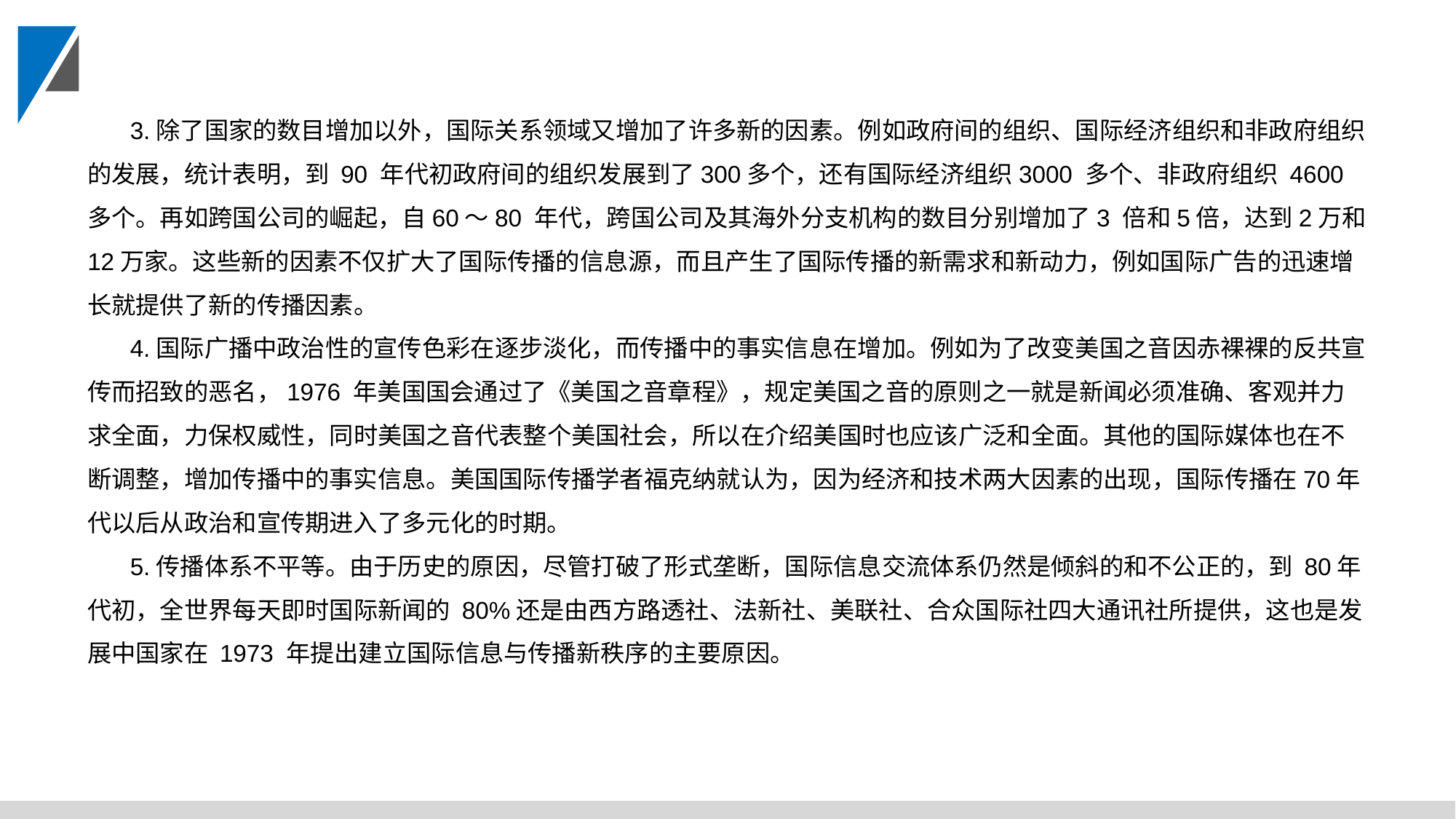

3.除了国家的数目增加以外，国际关系领域又增加了许多新的因素。例如政府间的组织、国际经济组织和非政府组织的发展，统计表明，到 90 年代初政府间的组织发展到了300多个，还有国际经济组织3000 多个、非政府组织 4600多个。再如跨国公司的崛起，自60～80 年代，跨国公司及其海外分支机构的数目分别增加了3 倍和5倍，达到2万和12万家。这些新的因素不仅扩大了国际传播的信息源，而且产生了国际传播的新需求和新动力，例如国际广告的迅速增长就提供了新的传播因素。
4.国际广播中政治性的宣传色彩在逐步淡化，而传播中的事实信息在增加。例如为了改变美国之音因赤裸裸的反共宣传而招致的恶名，1976 年美国国会通过了《美国之音章程》，规定美国之音的原则之一就是新闻必须准确、客观并力求全面，力保权威性，同时美国之音代表整个美国社会，所以在介绍美国时也应该广泛和全面。其他的国际媒体也在不断调整，增加传播中的事实信息。美国国际传播学者福克纳就认为，因为经济和技术两大因素的出现，国际传播在70年代以后从政治和宣传期进入了多元化的时期。
5.传播体系不平等。由于历史的原因，尽管打破了形式垄断，国际信息交流体系仍然是倾斜的和不公正的，到 80年代初，全世界每天即时国际新闻的 80%还是由西方路透社、法新社、美联社、合众国际社四大通讯社所提供，这也是发展中国家在 1973 年提出建立国际信息与传播新秩序的主要原因。